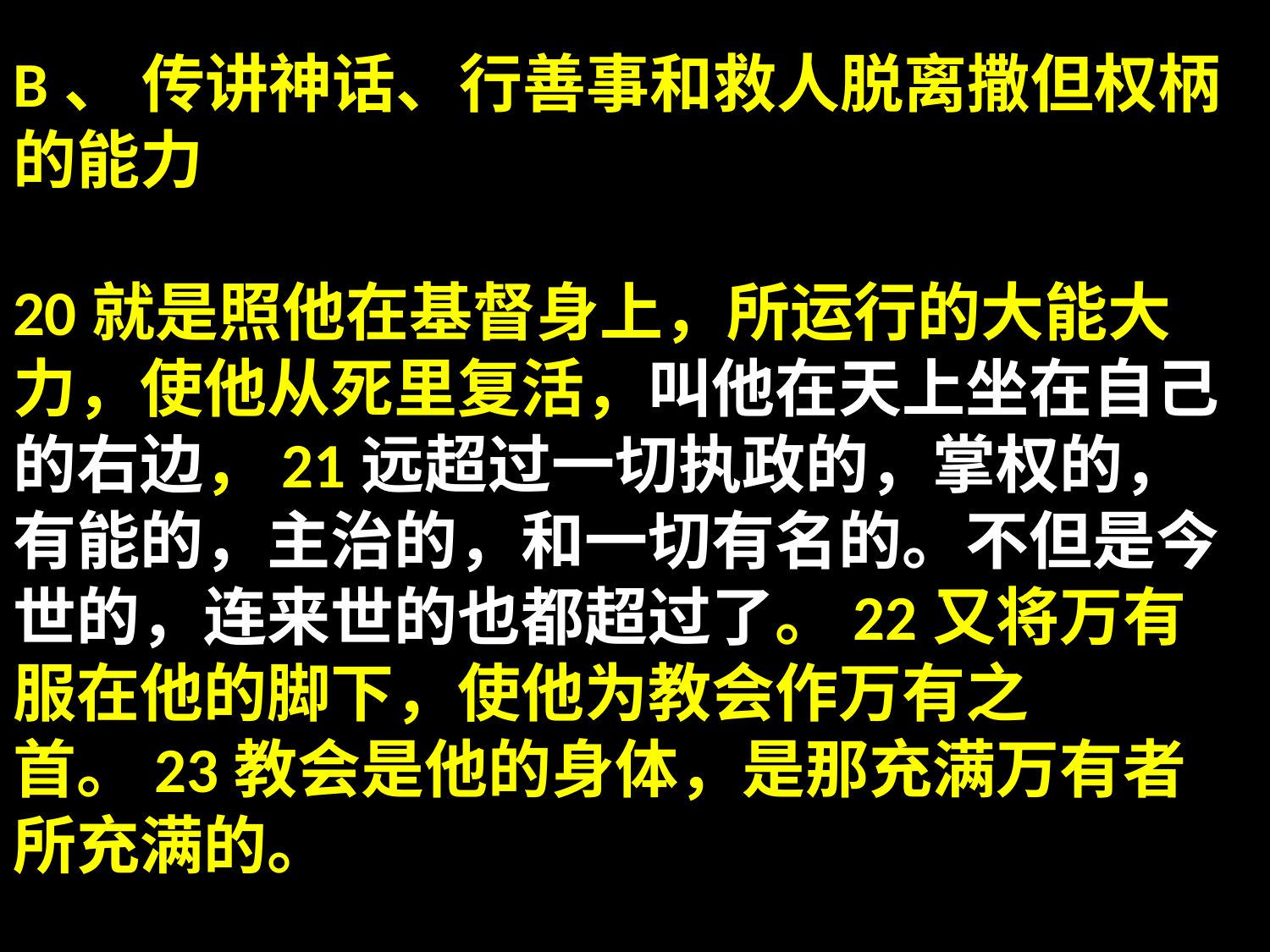

B、 传讲神话、行善事和救人脱离撒但权柄的能力
20就是照他在基督身上，所运行的大能大力，使他从死里复活，叫他在天上坐在自己的右边，21远超过一切执政的，掌权的，有能的，主治的，和一切有名的。不但是今世的，连来世的也都超过了。22又将万有服在他的脚下，使他为教会作万有之首。23教会是他的身体，是那充满万有者所充满的。